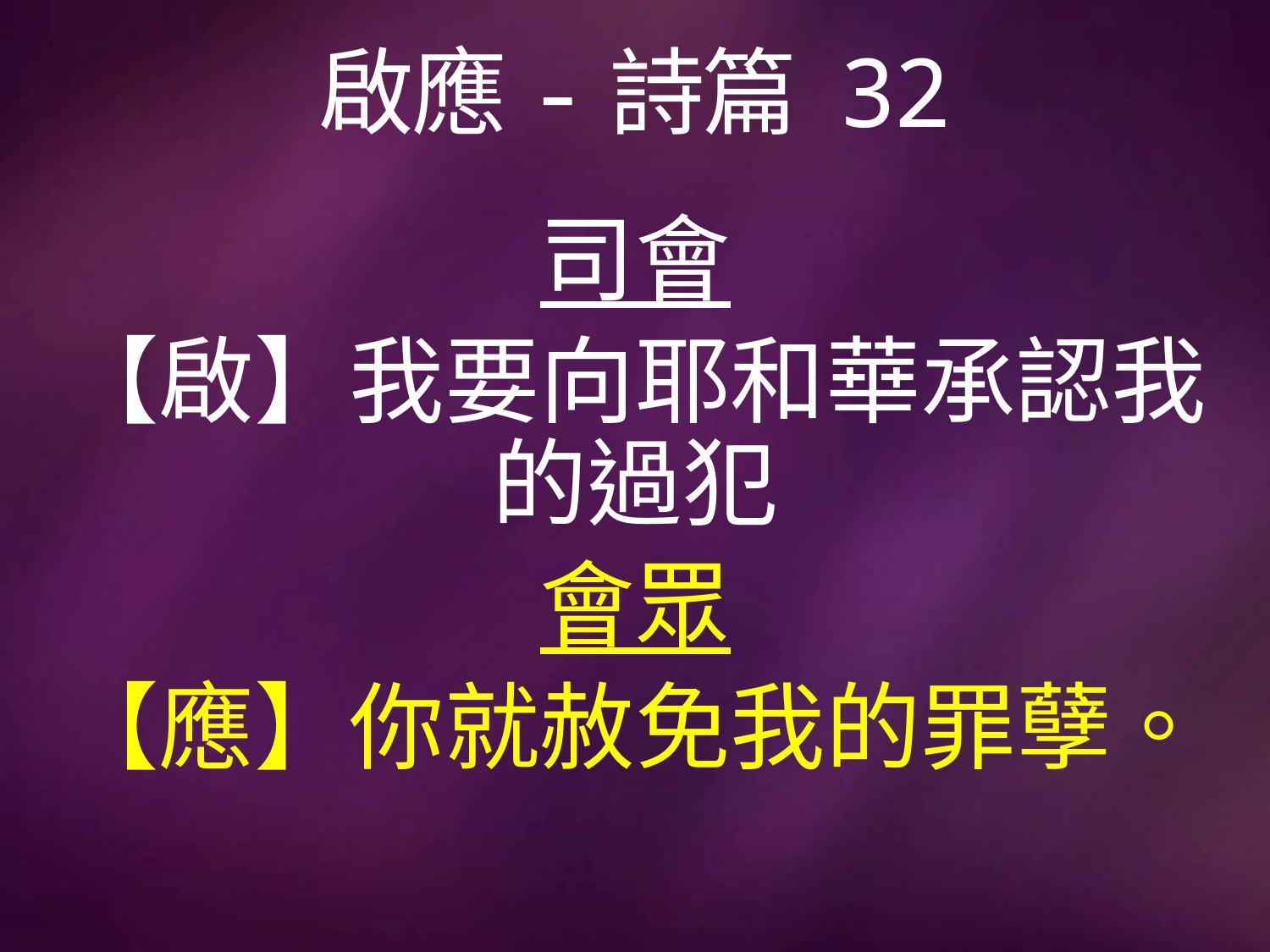

# 啟應-詩篇 32
司會
【啟】我要向耶和華承認我的過犯
會眾
【應】你就赦免我的罪孽。